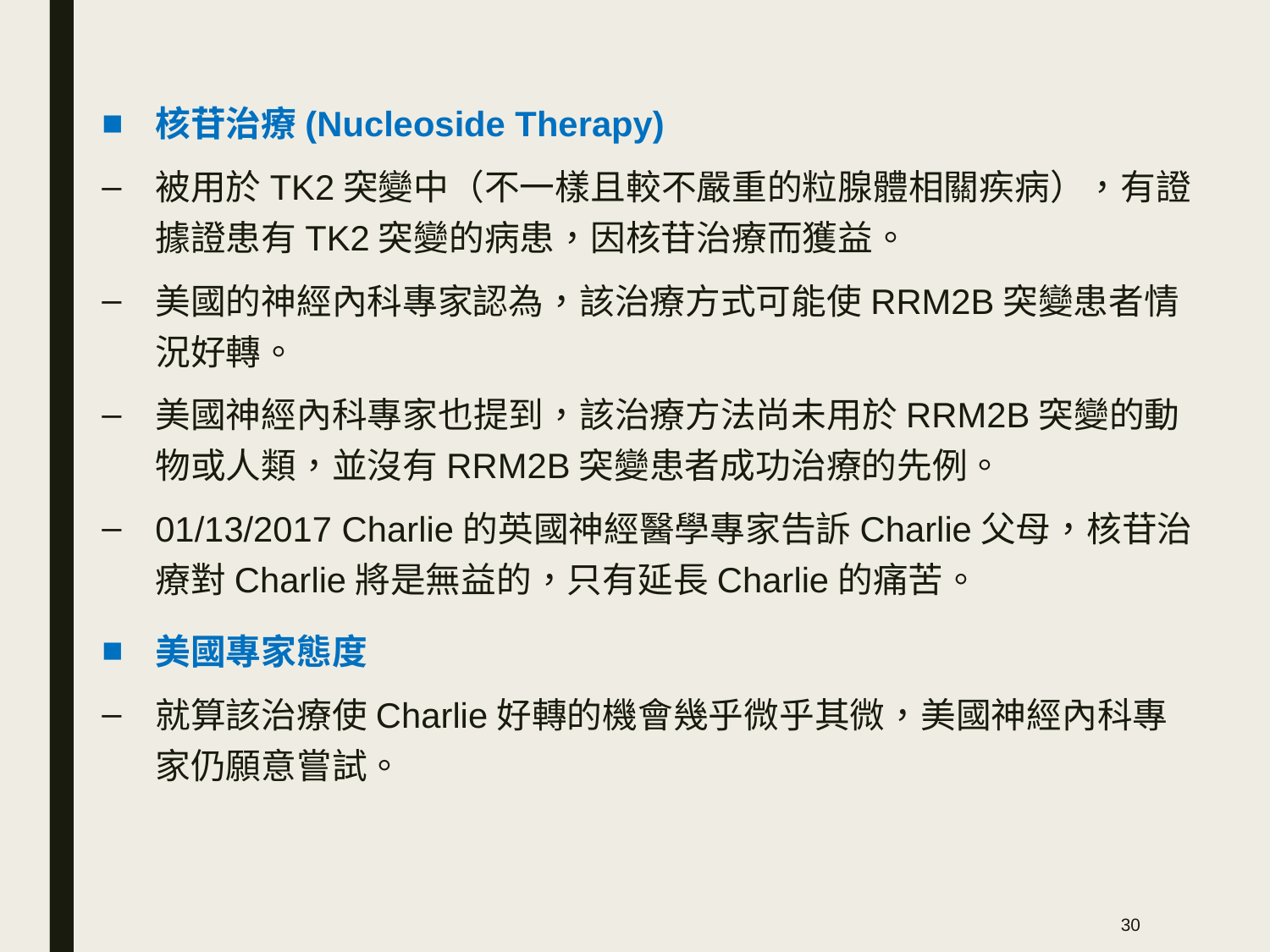

核苷治療(Nucleoside Therapy)
被用於TK2突變中（不一樣且較不嚴重的粒腺體相關疾病），有證據證患有TK2突變的病患，因核苷治療而獲益。
美國的神經內科專家認為，該治療方式可能使RRM2B突變患者情況好轉。
美國神經內科專家也提到，該治療方法尚未用於RRM2B突變的動物或人類，並沒有RRM2B突變患者成功治療的先例。
01/13/2017 Charlie的英國神經醫學專家告訴Charlie父母，核苷治療對Charlie將是無益的，只有延長Charlie的痛苦。
美國專家態度
就算該治療使Charlie好轉的機會幾乎微乎其微，美國神經內科專家仍願意嘗試。
30